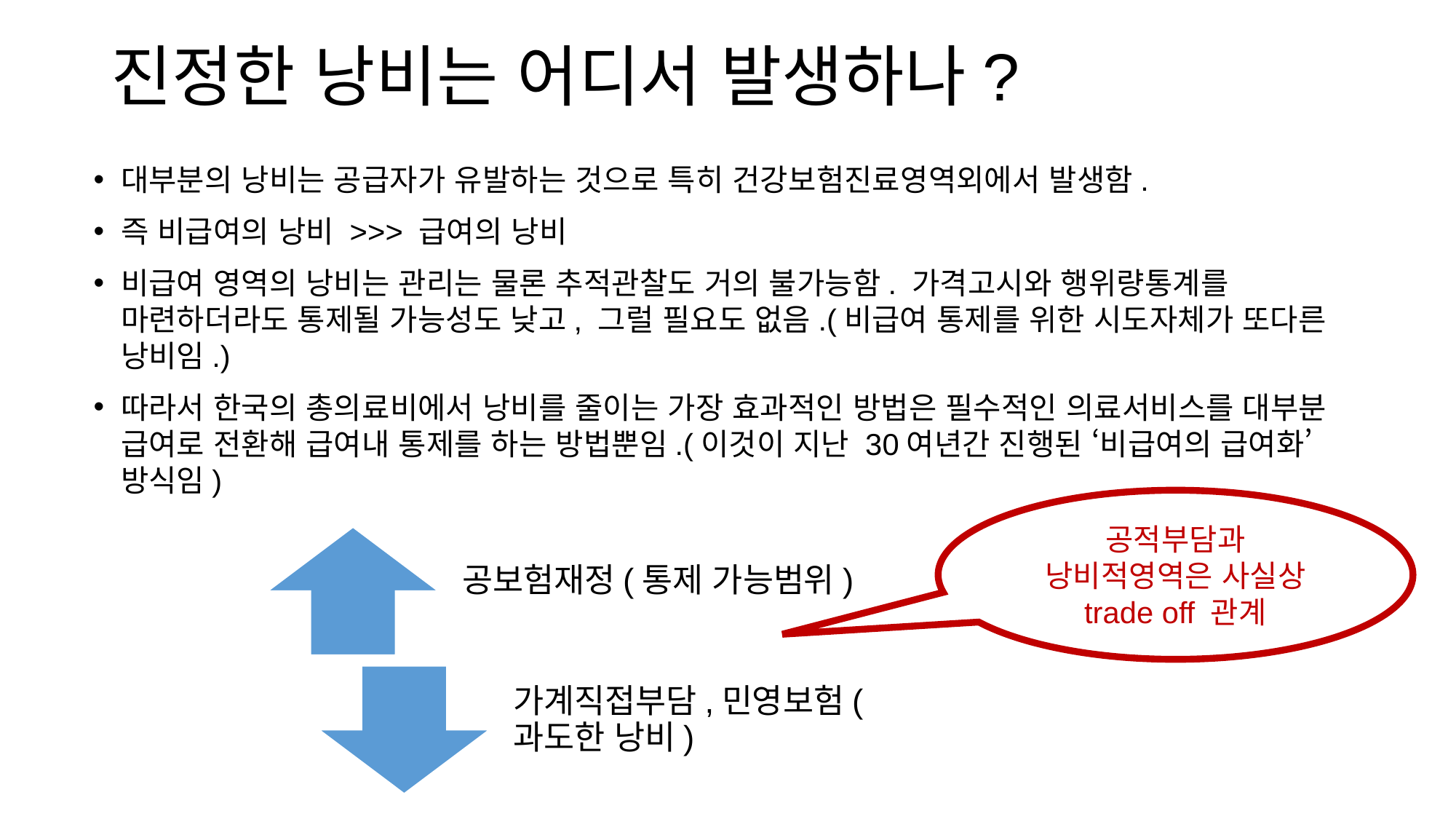

# 진정한 낭비는 어디서 발생하나?
대부분의 낭비는 공급자가 유발하는 것으로 특히 건강보험진료영역외에서 발생함.
즉 비급여의 낭비 >>> 급여의 낭비
비급여 영역의 낭비는 관리는 물론 추적관찰도 거의 불가능함. 가격고시와 행위량통계를 마련하더라도 통제될 가능성도 낮고, 그럴 필요도 없음.(비급여 통제를 위한 시도자체가 또다른 낭비임.)
따라서 한국의 총의료비에서 낭비를 줄이는 가장 효과적인 방법은 필수적인 의료서비스를 대부분 급여로 전환해 급여내 통제를 하는 방법뿐임.(이것이 지난 30여년간 진행된 ‘비급여의 급여화’ 방식임)
공적부담과 낭비적영역은 사실상 trade off 관계
공보험재정(통제 가능범위)
가계직접부담,민영보험(과도한 낭비)